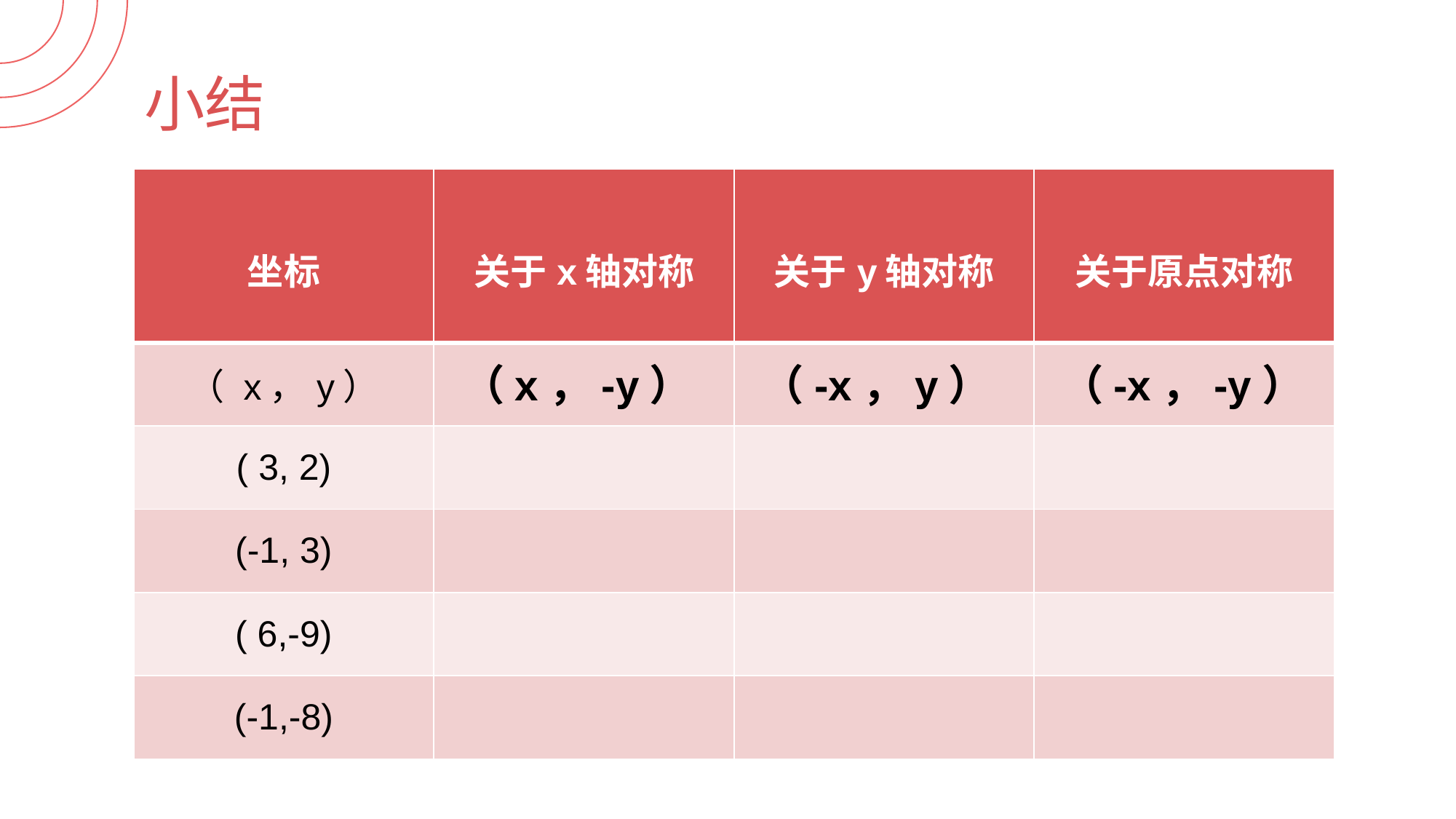

小结
| 坐标 | 关于x轴对称 | 关于y轴对称 | 关于原点对称 |
| --- | --- | --- | --- |
| （ x，y） |  |  |  |
| ( 3, 2) |  |  |  |
| (-1, 3) |  |  |  |
| ( 6,-9) |  |  |  |
| (-1,-8) |  |  |  |
（-x，y）
（-x，-y）
（x，-y）